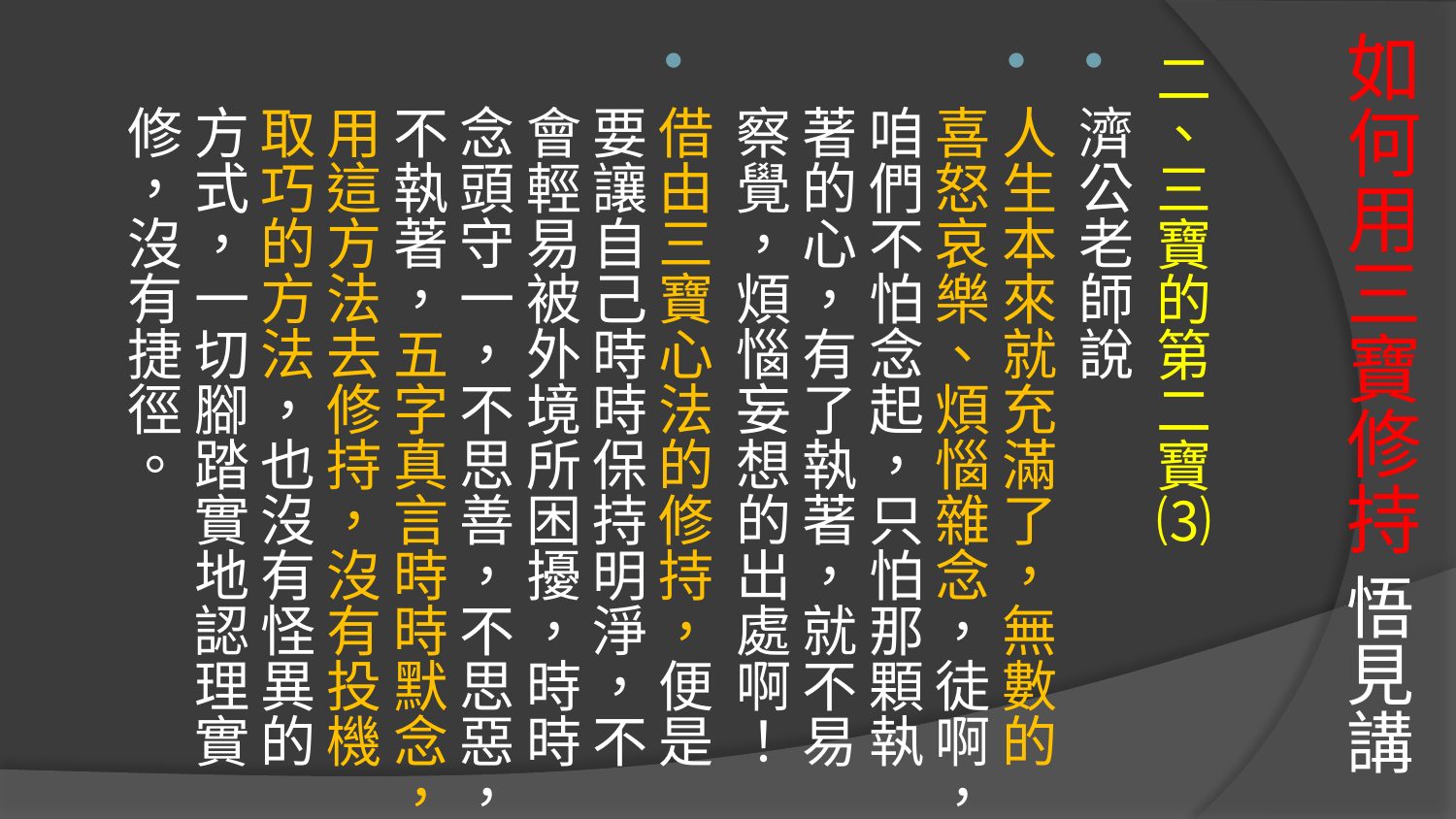

# 如何用三寶修持 悟見講
二、三寶的第二寶⑶
濟公老師說
人生本來就充滿了，無數的喜怒哀樂、煩惱雜念，徒啊，咱們不怕念起，只怕那顆執著的心，有了執著，就不易察覺，煩惱妄想的出處啊！
借由三寶心法的修持，便是要讓自己時時保持明淨，不會輕易被外境所困擾，時時念頭守一，不思善，不思惡，不執著，五字真言時時默念，用這方法去修持，沒有投機取巧的方法，也沒有怪異的方式，一切腳踏實地認理實修，沒有捷徑。